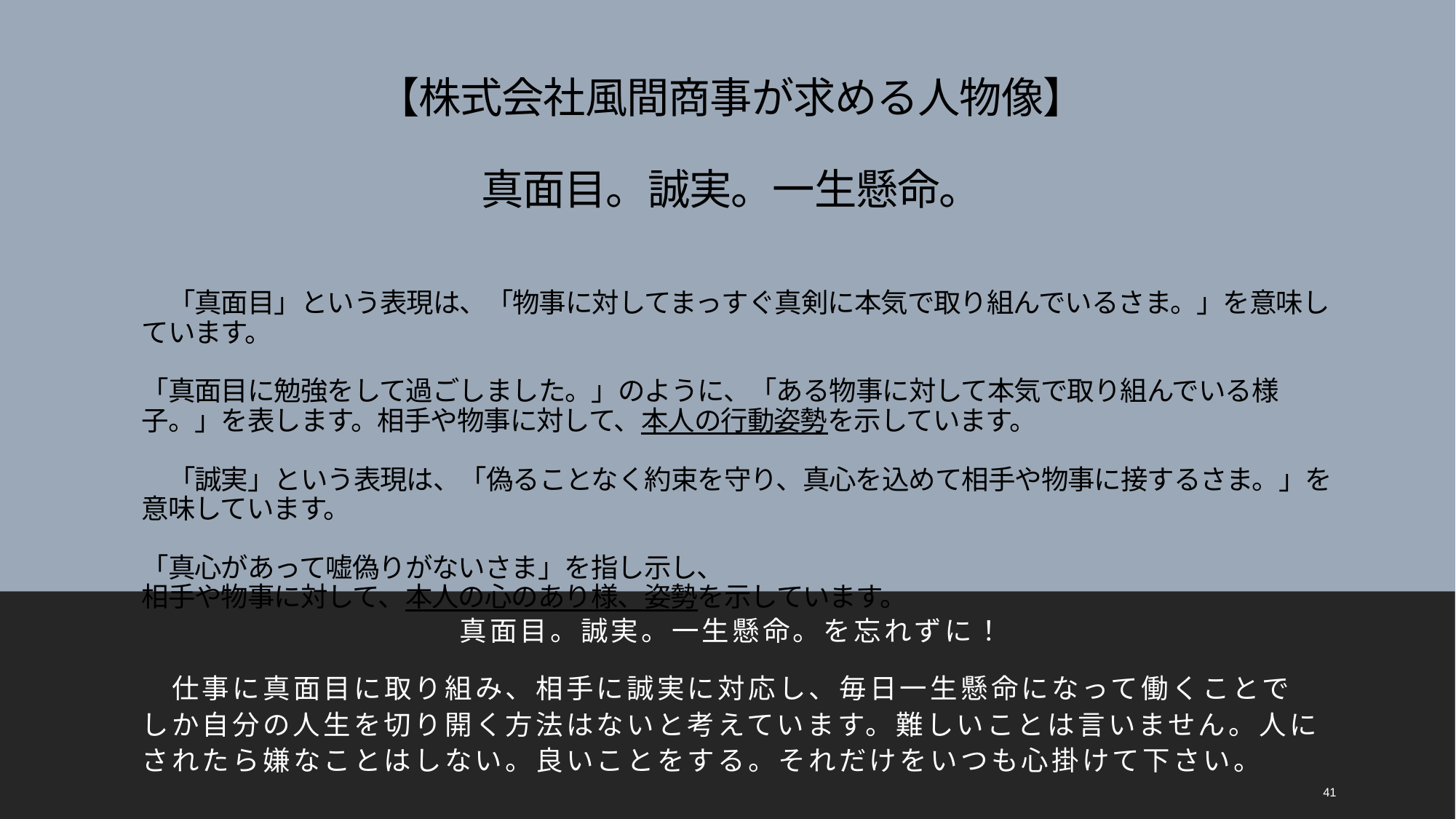

# 【株式会社風間商事が求める人物像】 真面目。誠実。一生懸命。
　「真面目」という表現は、「物事に対してまっすぐ真剣に本気で取り組んでいるさま。」を意味しています。

「真面目に勉強をして過ごしました。」のように、「ある物事に対して本気で取り組んでいる様子。」を表します。相手や物事に対して、本人の行動姿勢を示しています。

　「誠実」という表現は、「偽ることなく約束を守り、真心を込めて相手や物事に接するさま。」を意味しています。

「真心があって嘘偽りがないさま」を指し示し、
相手や物事に対して、本人の心のあり様、姿勢を示しています。

真面目。誠実。一生懸命。を忘れずに！
　仕事に真面目に取り組み、相手に誠実に対応し、毎日一生懸命になって働くことでしか自分の人生を切り開く方法はないと考えています。難しいことは言いません。人にされたら嫌なことはしない。良いことをする。それだけをいつも心掛けて下さい。
41